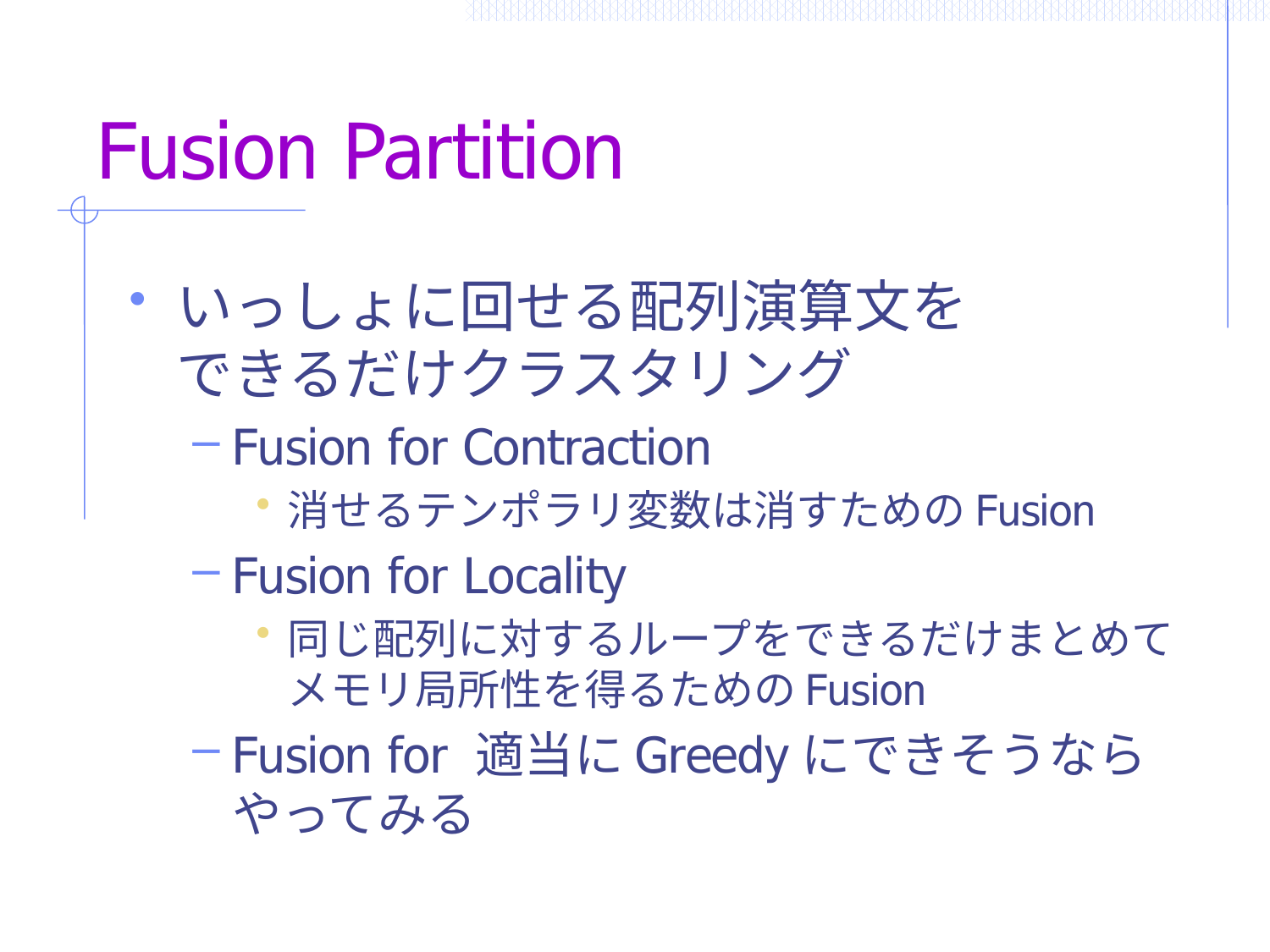

# Fusion Partition
いっしょに回せる配列演算文を
できるだけクラスタリング
Fusion for Contraction
消せるテンポラリ変数は消すためのFusion
Fusion for Locality
同じ配列に対するループをできるだけまとめて
メモリ局所性を得るためのFusion
Fusion for 適当にGreedyにできそうならやってみる